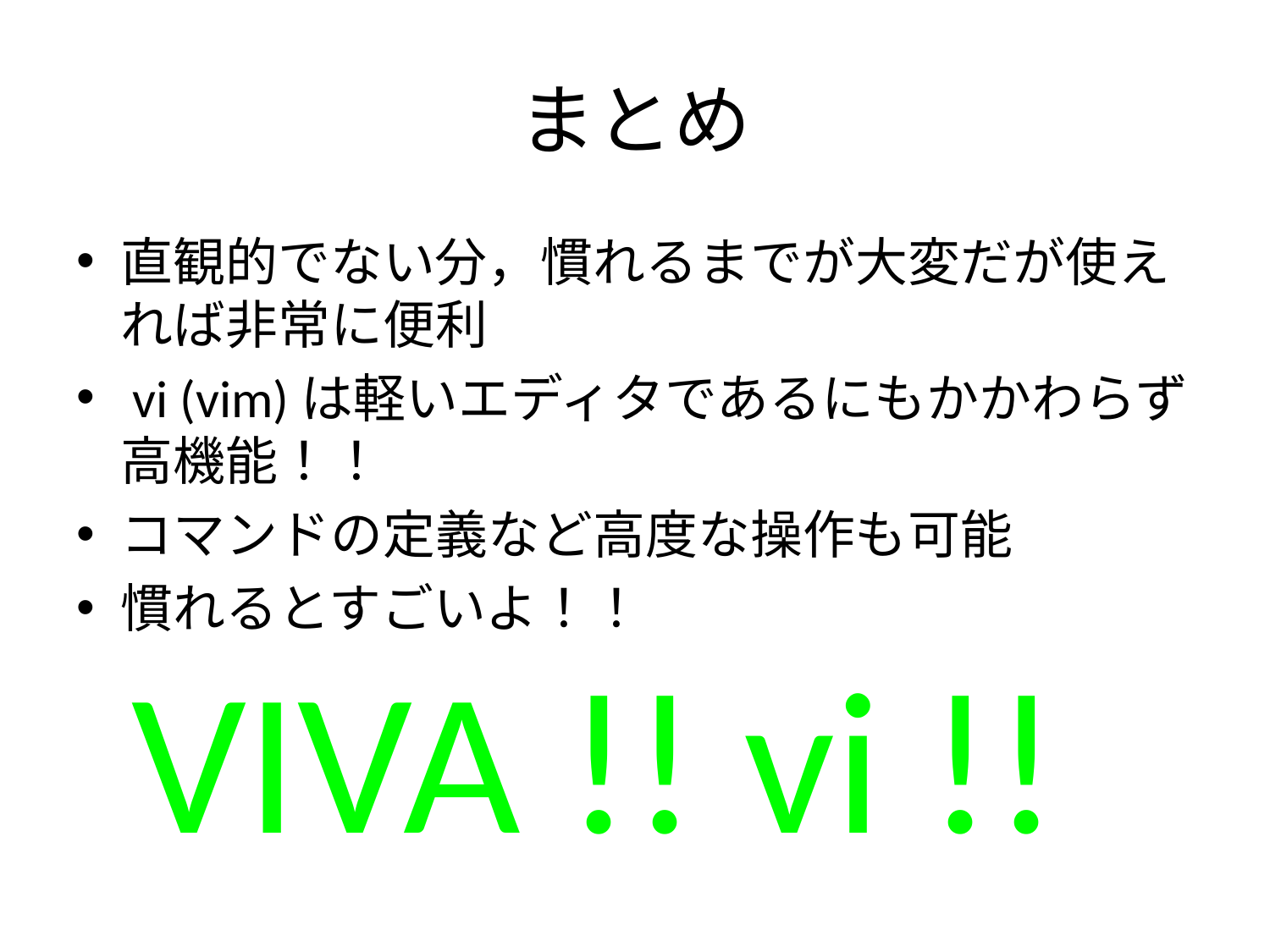

# まとめ
直観的でない分，慣れるまでが大変だが使えれば非常に便利
 vi (vim)は軽いエディタであるにもかかわらず高機能！！
コマンドの定義など高度な操作も可能
慣れるとすごいよ！！
VIVA !! vi !!